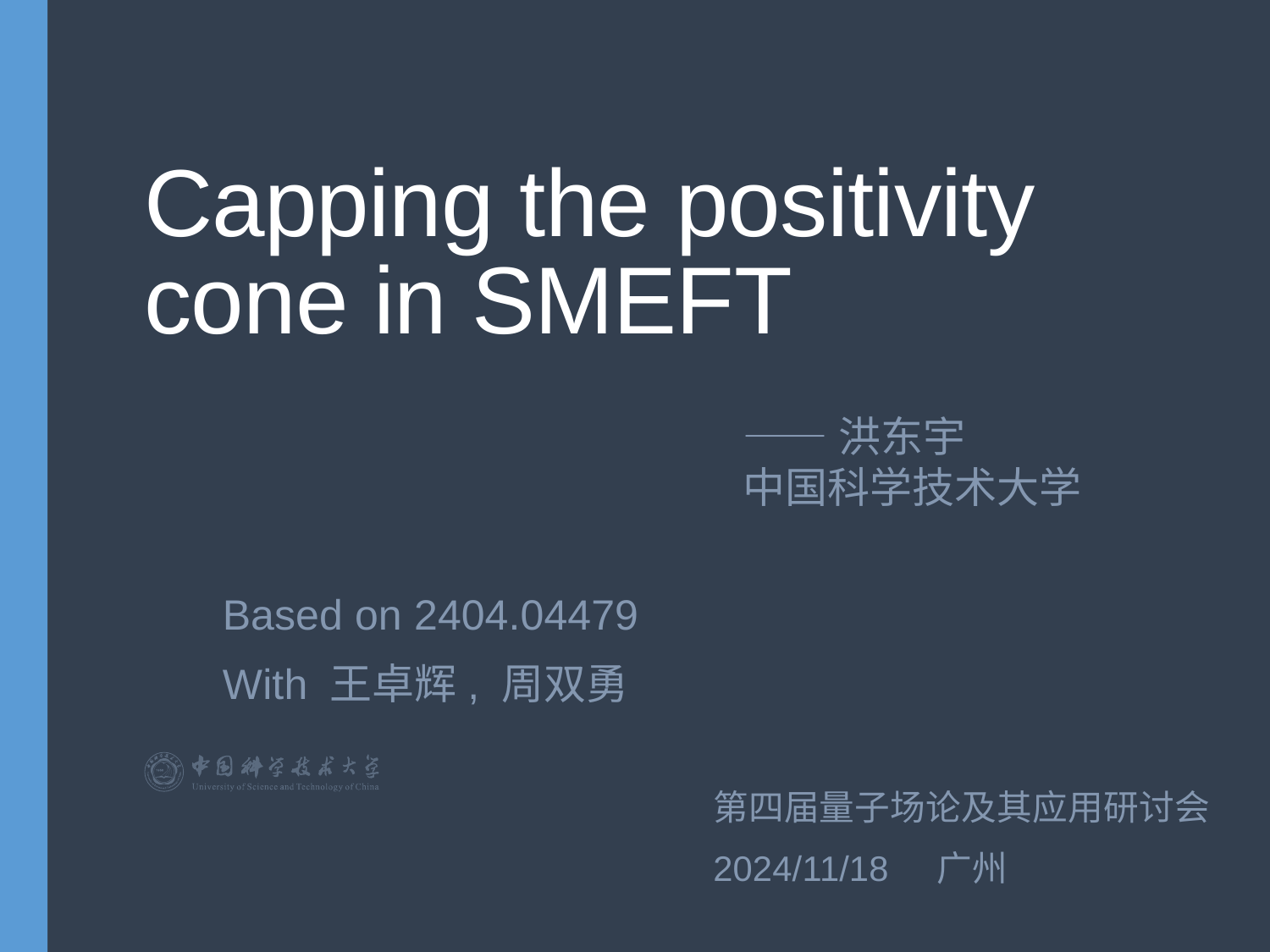

# Capping the positivity cone in SMEFT
——洪东宇
中国科学技术大学
Based on 2404.04479
With 王卓辉, 周双勇

第四届量子场论及其应用研讨会
2024/11/18    广州